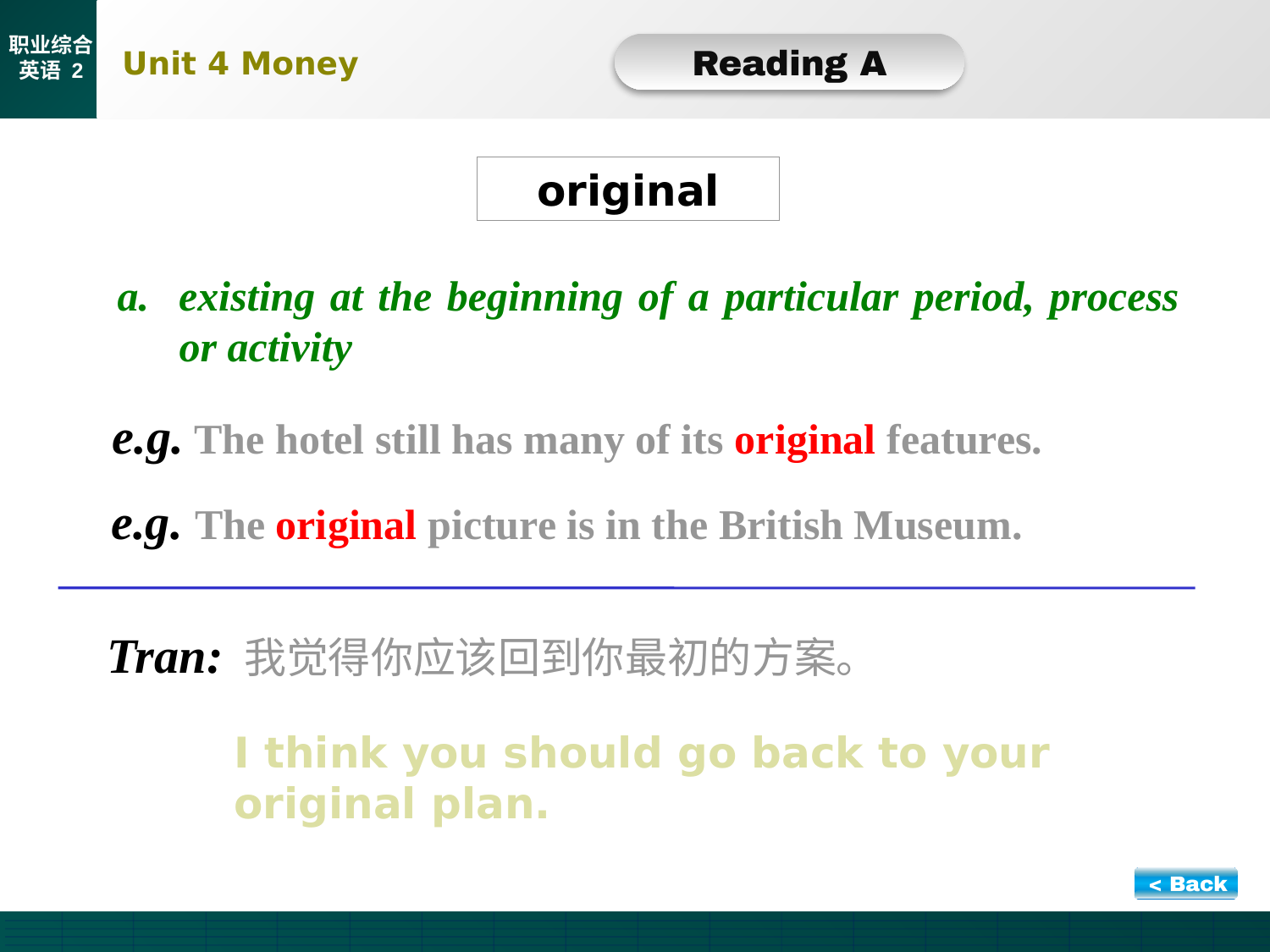

Reading A
original
a.  existing at the beginning of a particular period, process or activity
e.g. The hotel still has many of its original features.
e.g. The original picture is in the British Museum.

Tran: 我觉得你应该回到你最初的方案。

   I think you should go back to your
   original plan.
< Back